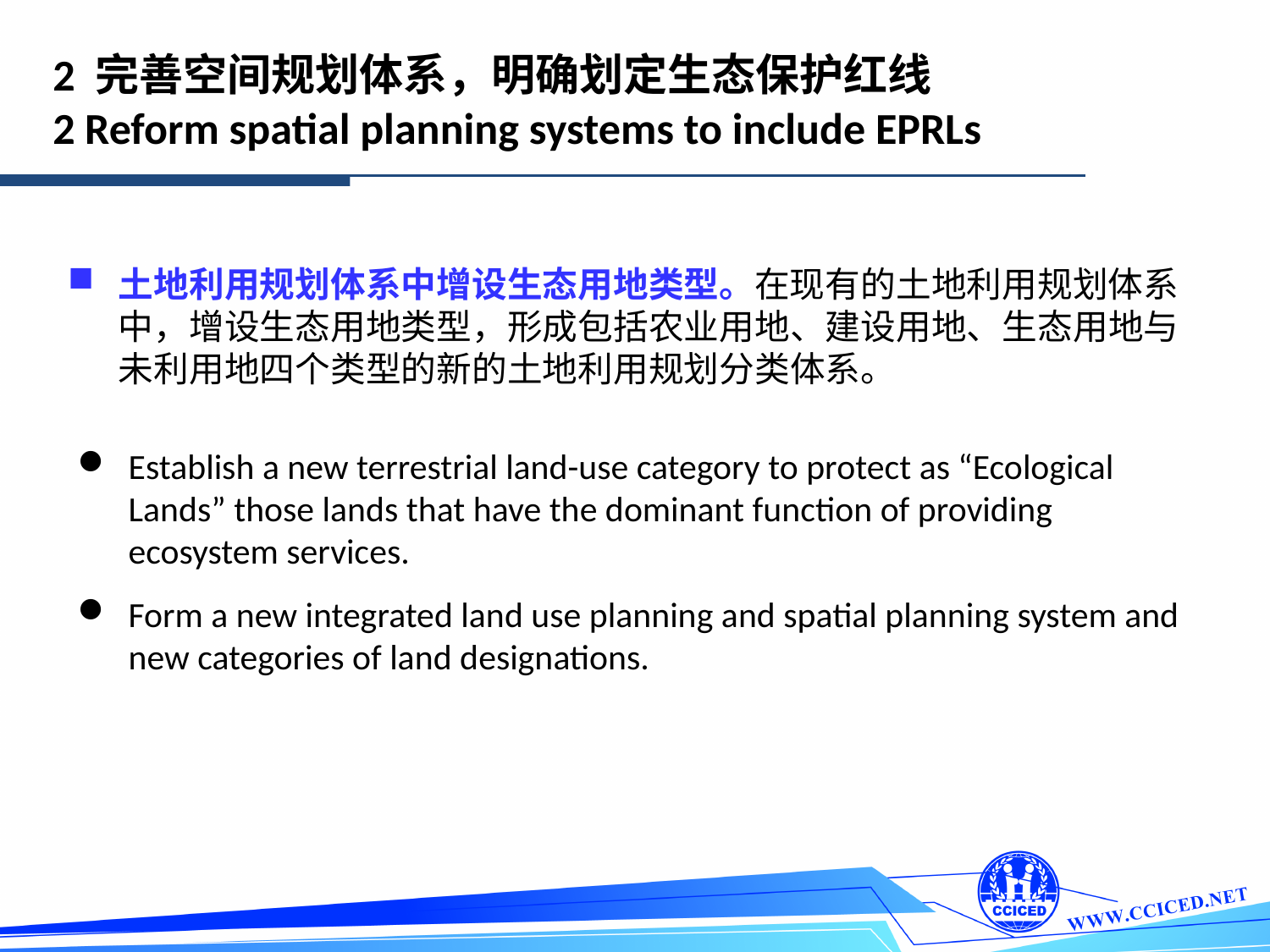

2 完善空间规划体系，明确划定生态保护红线
2 Reform spatial planning systems to include EPRLs
土地利用规划体系中增设生态用地类型。在现有的土地利用规划体系中，增设生态用地类型，形成包括农业用地、建设用地、生态用地与未利用地四个类型的新的土地利用规划分类体系。
Establish a new terrestrial land-use category to protect as “Ecological Lands” those lands that have the dominant function of providing ecosystem services.
Form a new integrated land use planning and spatial planning system and new categories of land designations.